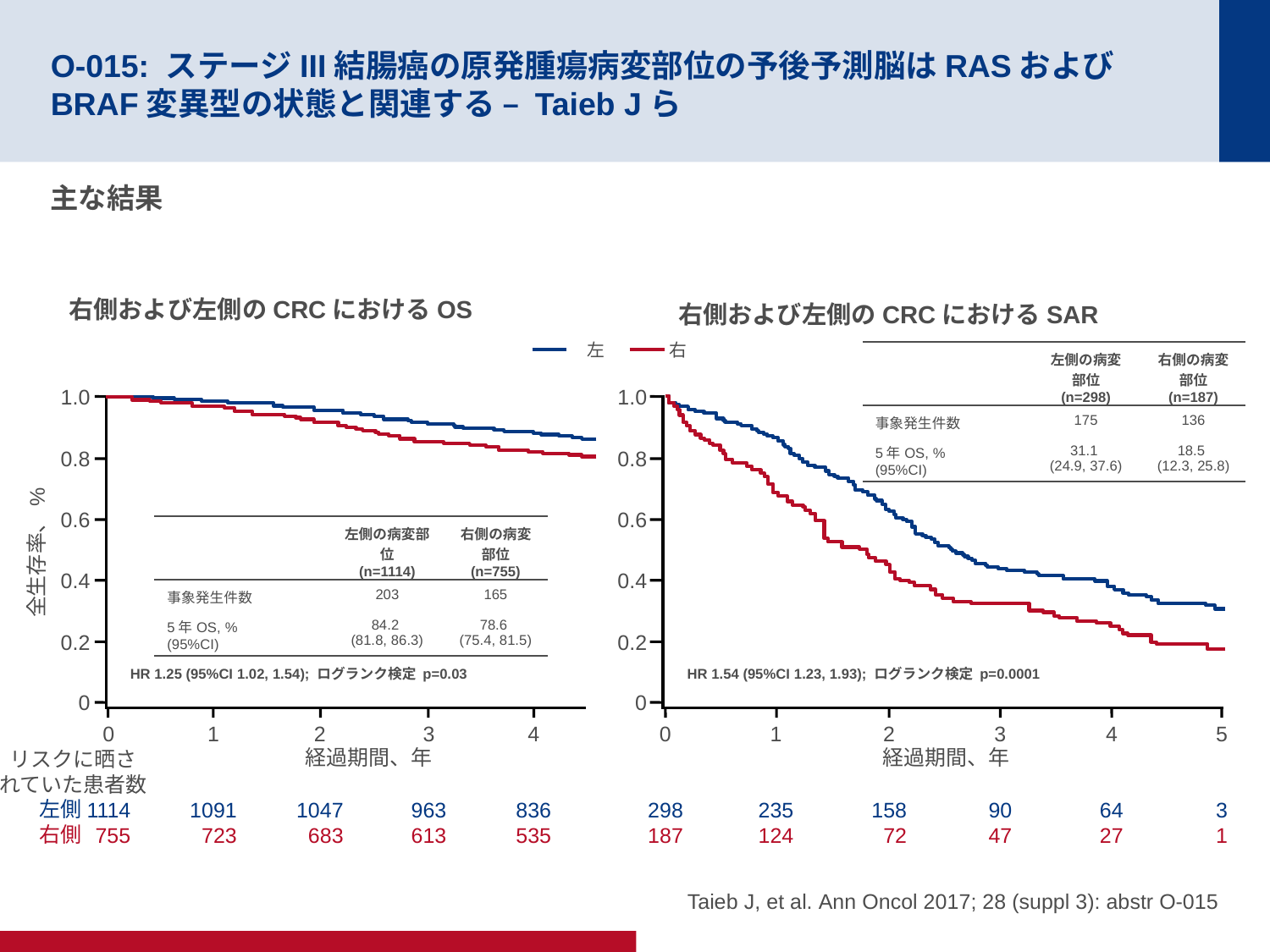

# O-015: ステージIII結腸癌の原発腫瘍病変部位の予後予測脳はRASおよびBRAF変異型の状態と関連する – Taieb Jら
主な結果

右側および左側のCRCにおけるOS
右側および左側のCRCにおけるSAR
左                右
|  | 左側の病変部位 (n=298) | 右側の病変部位 (n=187) |
| --- | --- | --- |
| 事象発生件数 | 175 | 136 |
| 5年OS, % (95%CI) | 31.1 (24.9, 37.6) | 18.5 (12.3, 25.8) |
1.0

0.8
0.6
全生存率、%
0.4
0.2
0
0

1114
755
1

1091
723

2

1047
683
3

963
613
4

836
535
経過期間、年

HR 1.25 (95%CI 1.02, 1.54); ログランク検定 p=0.03
1.0

0.8

0.6

0.4

0.2

HR 1.54 (95%CI 1.23, 1.93); ログランク検定 p=0.0001
0

4

64
27

5

3
1
0

298
187
1

235
124

2

158
72
3

90
47
経過期間、年
|  | 左側の病変部位 (n=1114) | 右側の病変部位 (n=755) |
| --- | --- | --- |
| 事象発生件数 | 203 | 165 |
| 5年OS, % (95%CI) | 84.2 (81.8, 86.3) | 78.6 (75.4, 81.5) |
リスクに晒さ
れていた患者数
左側
右側
Taieb J, et al. Ann Oncol 2017; 28 (suppl 3): abstr O-015